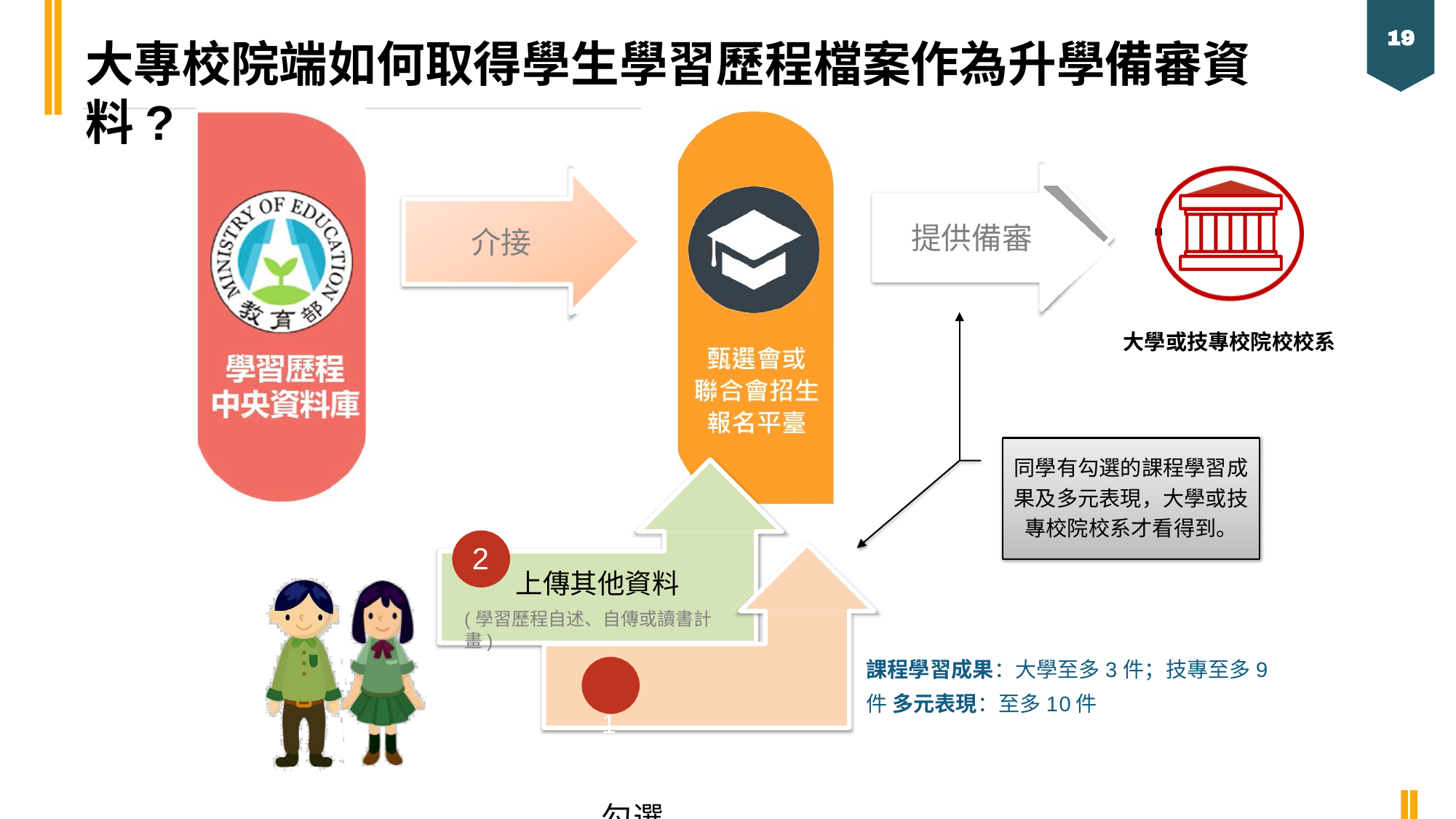

19
大專校院端如何取得學生學習歷程檔案作為升學備審資料?

提供備審
介接

大學或技專校院校校系

同學有勾選的課程學習成 果及多元表現，大學或技 專校院校系才看得到。

2

(學習歷程自述、自傳或讀書計畫)

1	勾選

上傳其他資料

課程學習成果：大學至多3件；技專至多9件 多元表現：至多10件